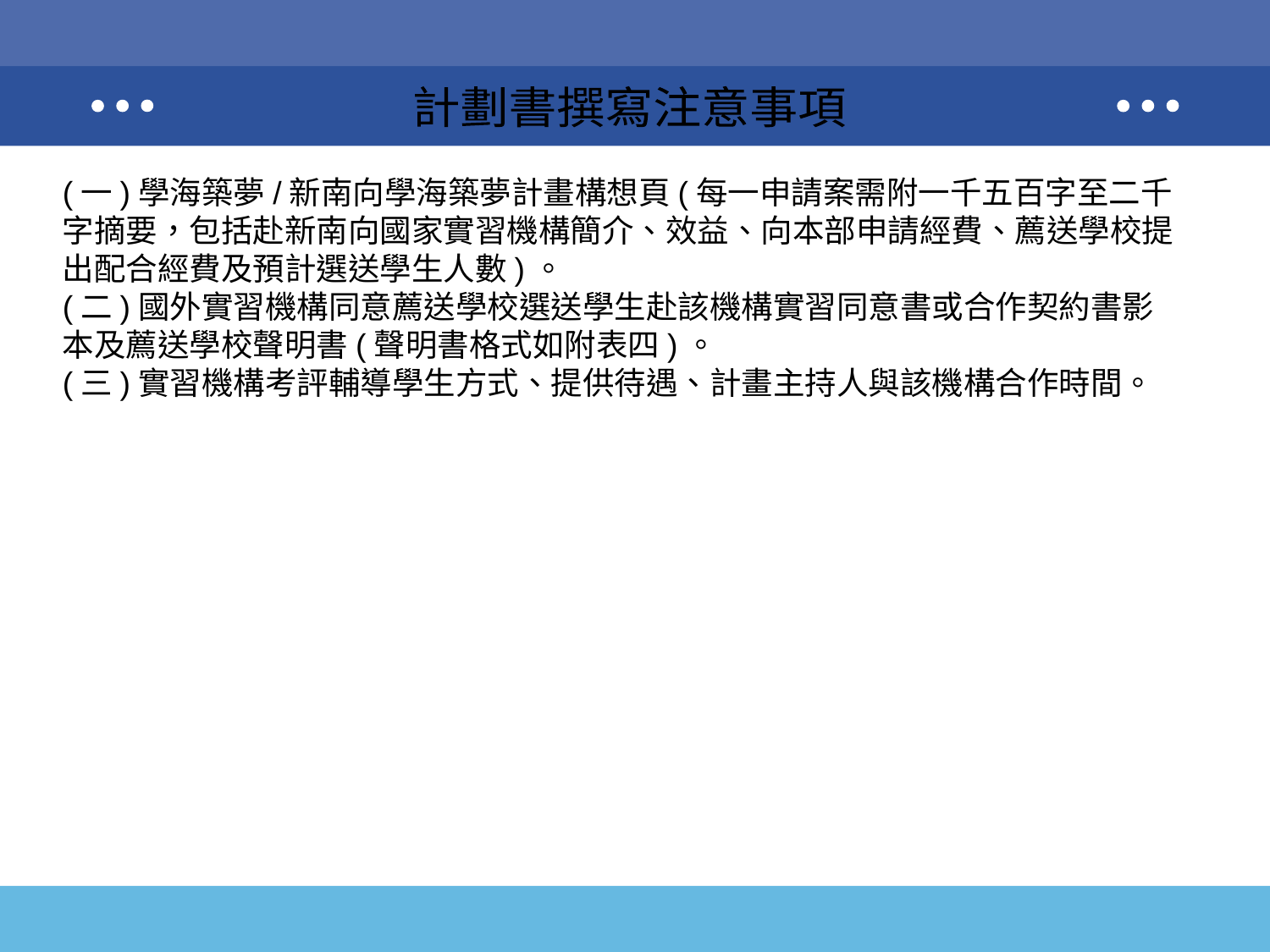

計劃書撰寫注意事項

(一)學海築夢/新南向學海築夢計畫構想頁(每一申請案需附一千五百字至二千字摘要，包括赴新南向國家實習機構簡介、效益、向本部申請經費、薦送學校提出配合經費及預計選送學生人數)。
(二)國外實習機構同意薦送學校選送學生赴該機構實習同意書或合作契約書影本及薦送學校聲明書(聲明書格式如附表四)。
(三)實習機構考評輔導學生方式、提供待遇、計畫主持人與該機構合作時間。